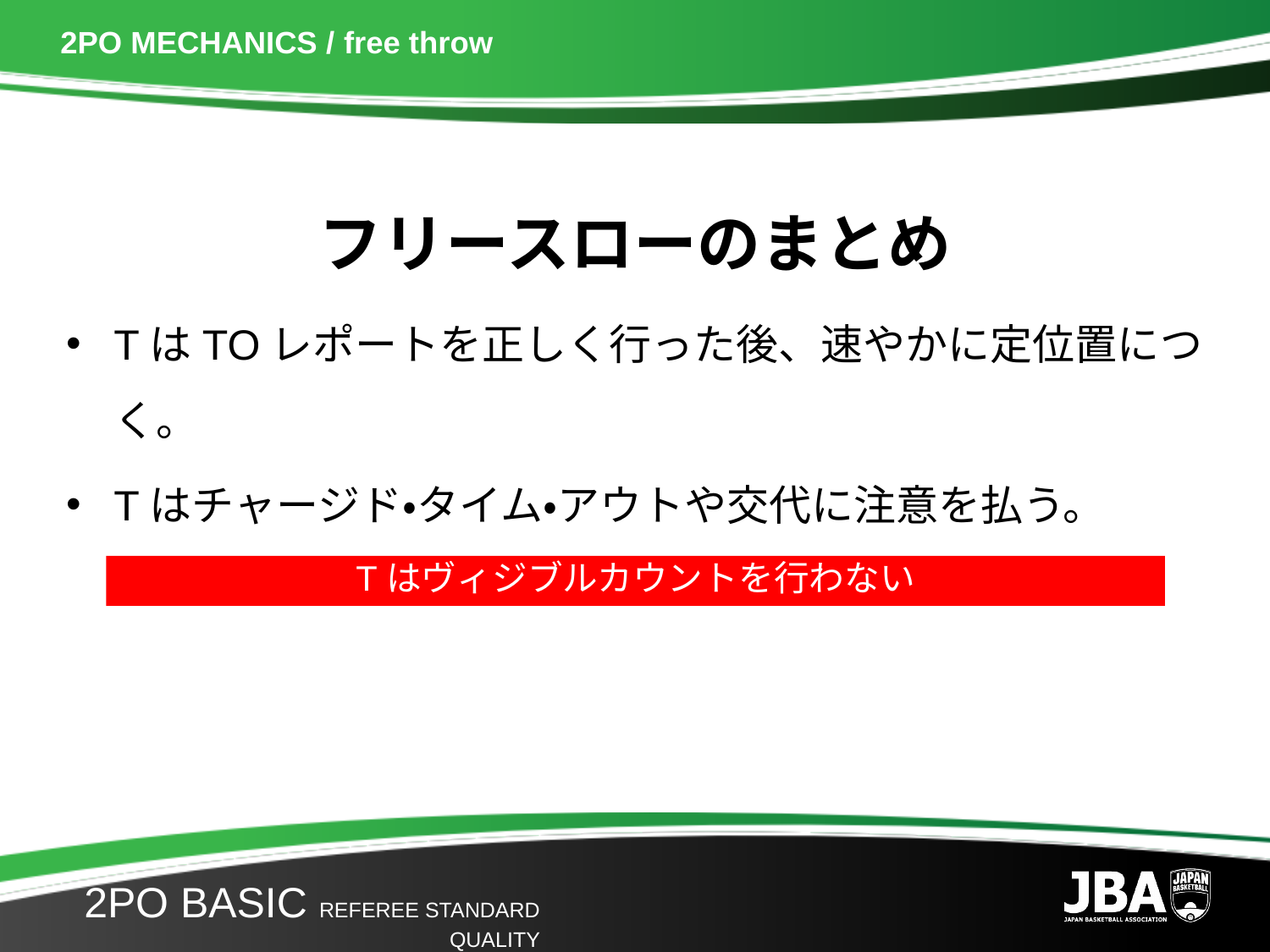

# 2PO MECHANICS / free throw
フリースローのまとめ
TはTOレポートを正しく行った後、速やかに定位置につく。
Tはチャージド・タイム・アウトや交代に注意を払う。
Tはヴィジブルカウントを行わない